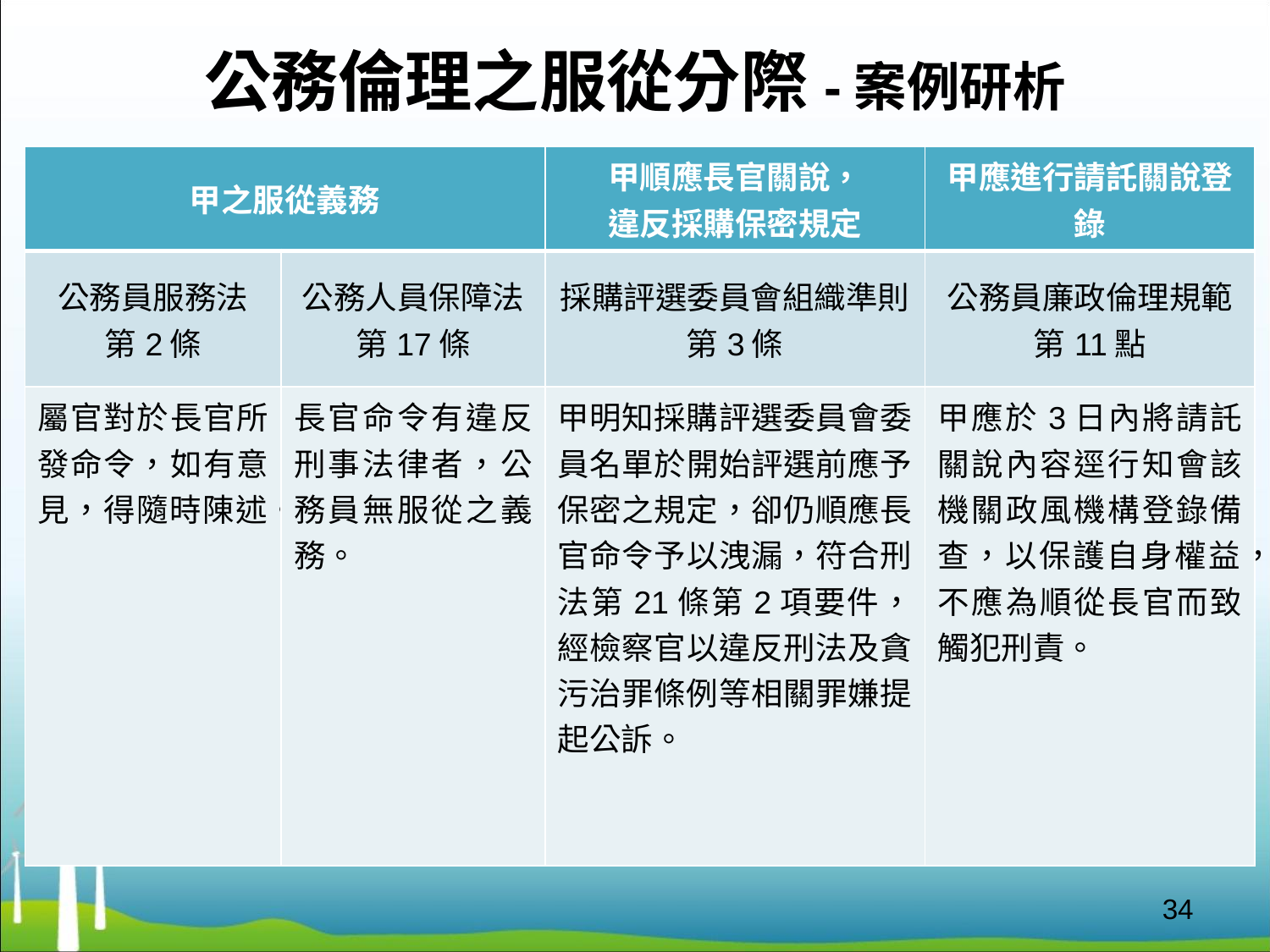

# 公務倫理之服從分際-案例研析
| 甲之服從義務 |  | 甲順應長官關說， 違反採購保密規定 | 甲應進行請託關說登錄 |
| --- | --- | --- | --- |
| 公務員服務法 第2條 | 公務人員保障法第17條 | 採購評選委員會組織準則第3條 | 公務員廉政倫理規範 第11點 |
| 屬官對於長官所發命令，如有意見，得隨時陳述。 | 長官命令有違反刑事法律者，公務員無服從之義務。 | 甲明知採購評選委員會委員名單於開始評選前應予保密之規定，卻仍順應長官命令予以洩漏，符合刑法第21條第2項要件，經檢察官以違反刑法及貪污治罪條例等相關罪嫌提起公訴。 | 甲應於3日內將請託關說內容逕行知會該機關政風機構登錄備查，以保護自身權益，不應為順從長官而致觸犯刑責。 |
34